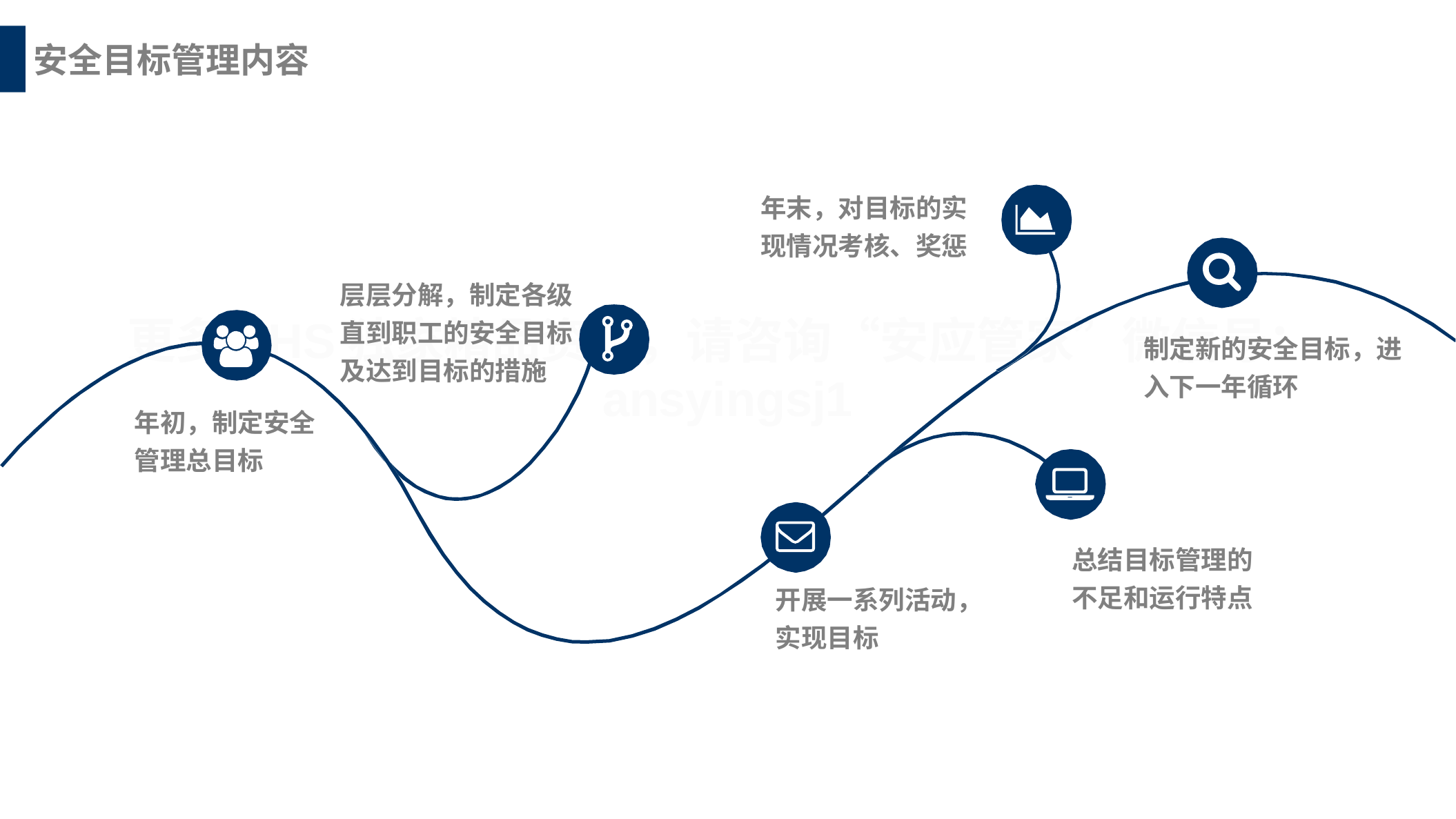

安全目标管理内容
年末，对目标的实现情况考核、奖惩

层层分解，制定各级直到职工的安全目标及达到目标的措施

制定新的安全目标，进入下一年循环
年初，制定安全管理总目标

总结目标管理的不足和运行特点
开展一系列活动，实现目标